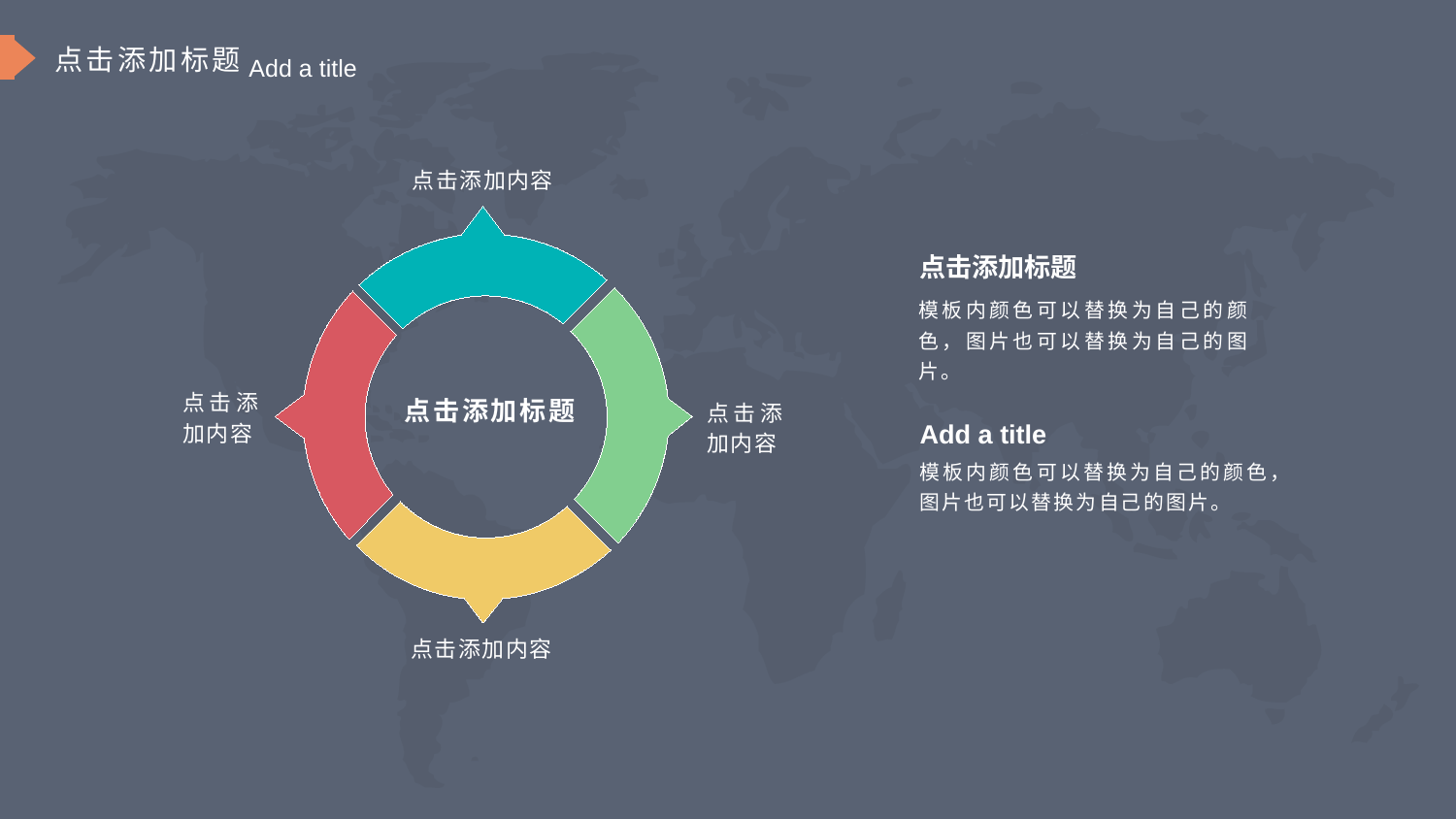

点击添加标题
Add a title
点击添加内容

点击添加标题
模板内颜色可以替换为自己的颜色，图片也可以替换为自己的图片。

点击添加内容

点击添加内容
点击添加标题
Add a title
模板内颜色可以替换为自己的颜色，图片也可以替换为自己的图片。

点击添加内容